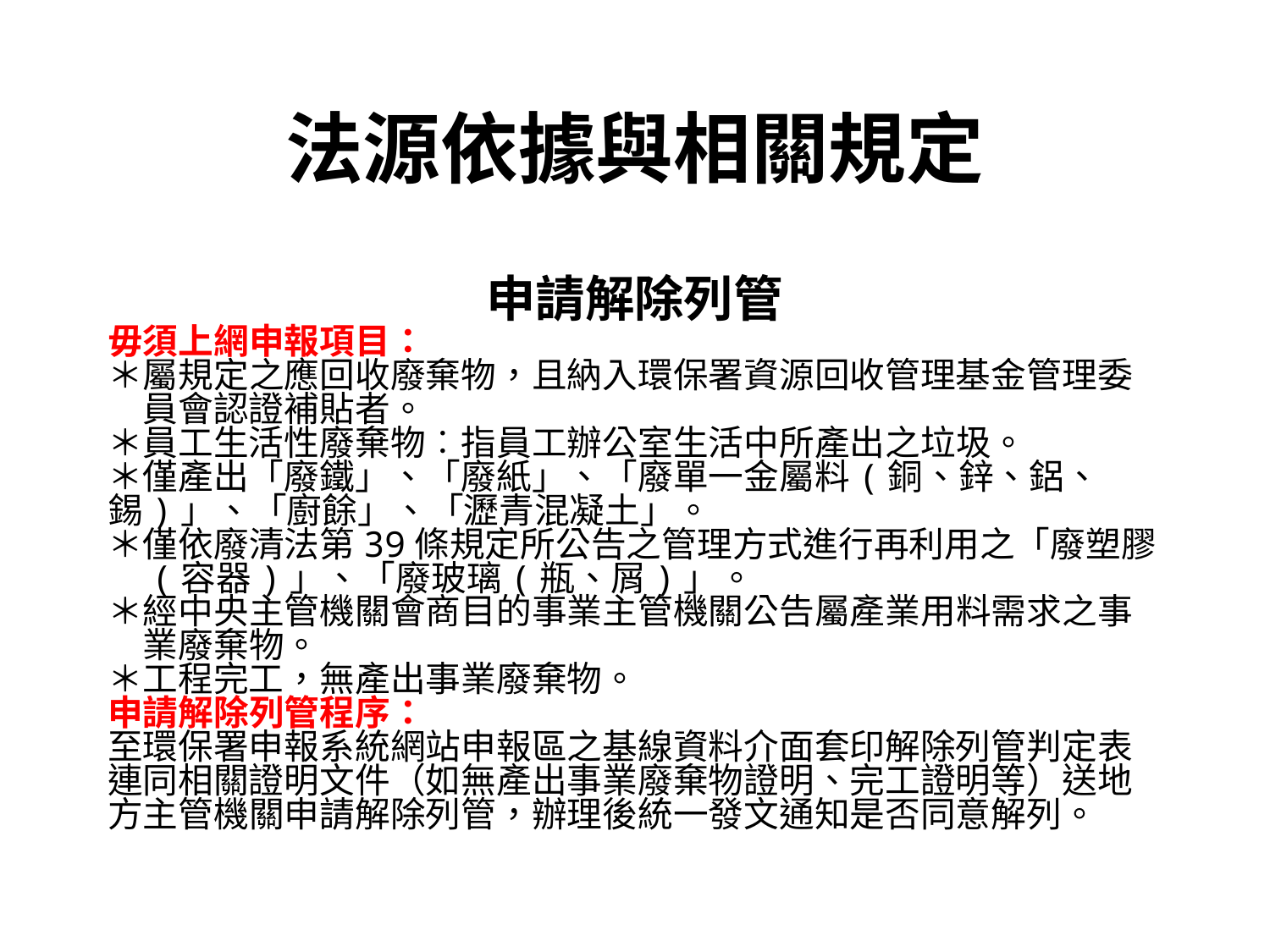

# 法源依據與相關規定
申請解除列管
毋須上網申報項目：
＊屬規定之應回收廢棄物，且納入環保署資源回收管理基金管理委
　員會認證補貼者。
＊員工生活性廢棄物︰指員工辦公室生活中所產出之垃圾。
＊僅產出「廢鐵」、「廢紙」、「廢單一金屬料(銅、鋅、鋁、錫)」、「廚餘」、「瀝青混凝土」。
＊僅依廢清法第39條規定所公告之管理方式進行再利用之「廢塑膠
　(容器)」、「廢玻璃(瓶、屑)」。
＊經中央主管機關會商目的事業主管機關公告屬產業用料需求之事
　業廢棄物。
＊工程完工，無產出事業廢棄物。
申請解除列管程序：
至環保署申報系統網站申報區之基線資料介面套印解除列管判定表連同相關證明文件（如無產出事業廢棄物證明、完工證明等）送地方主管機關申請解除列管，辦理後統一發文通知是否同意解列。